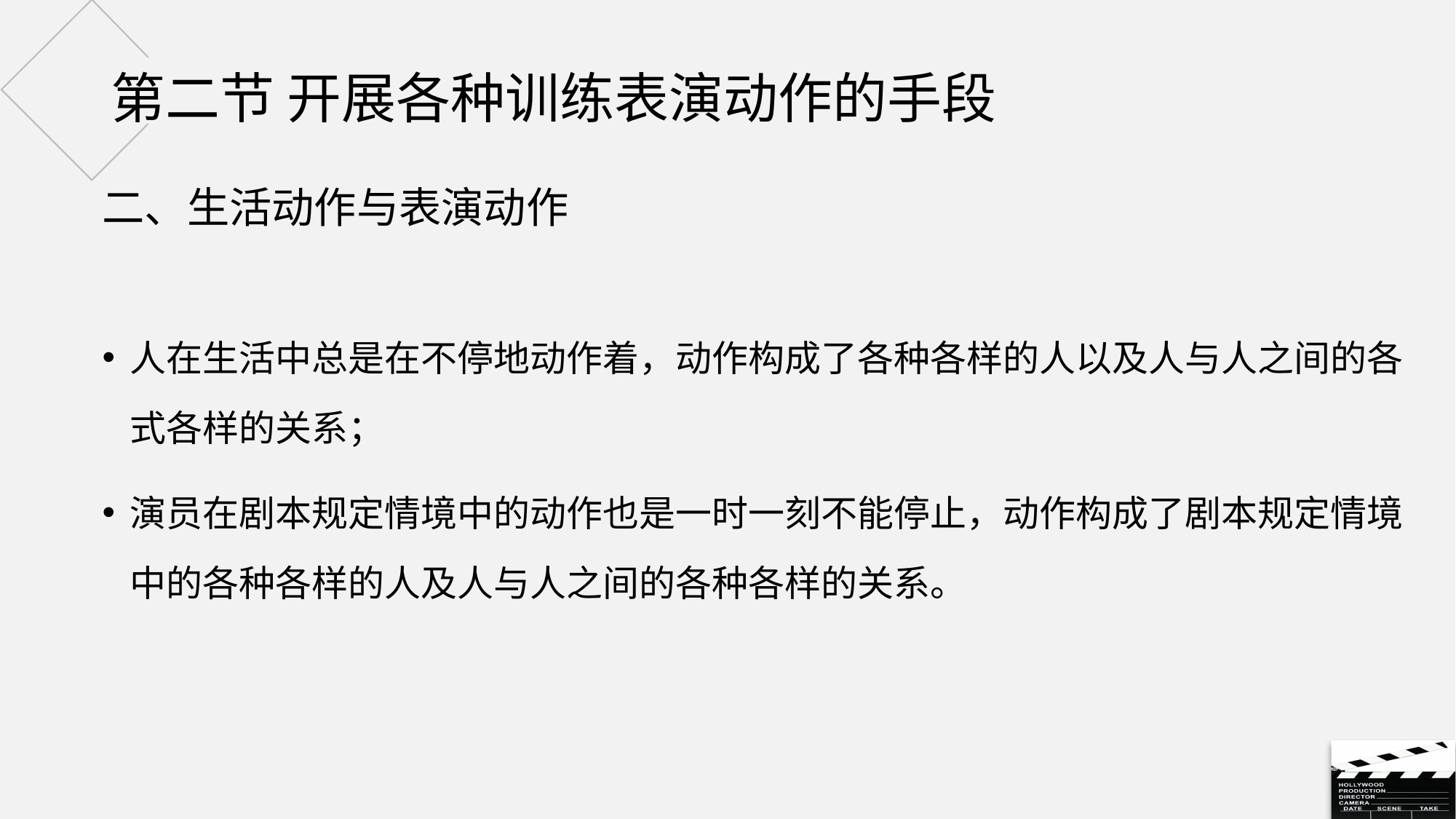

# 第二节 开展各种训练表演动作的手段
二、生活动作与表演动作

人在生活中总是在不停地动作着，动作构成了各种各样的人以及人与人之间的各式各样的关系；
演员在剧本规定情境中的动作也是一时一刻不能停止，动作构成了剧本规定情境中的各种各样的人及人与人之间的各种各样的关系。